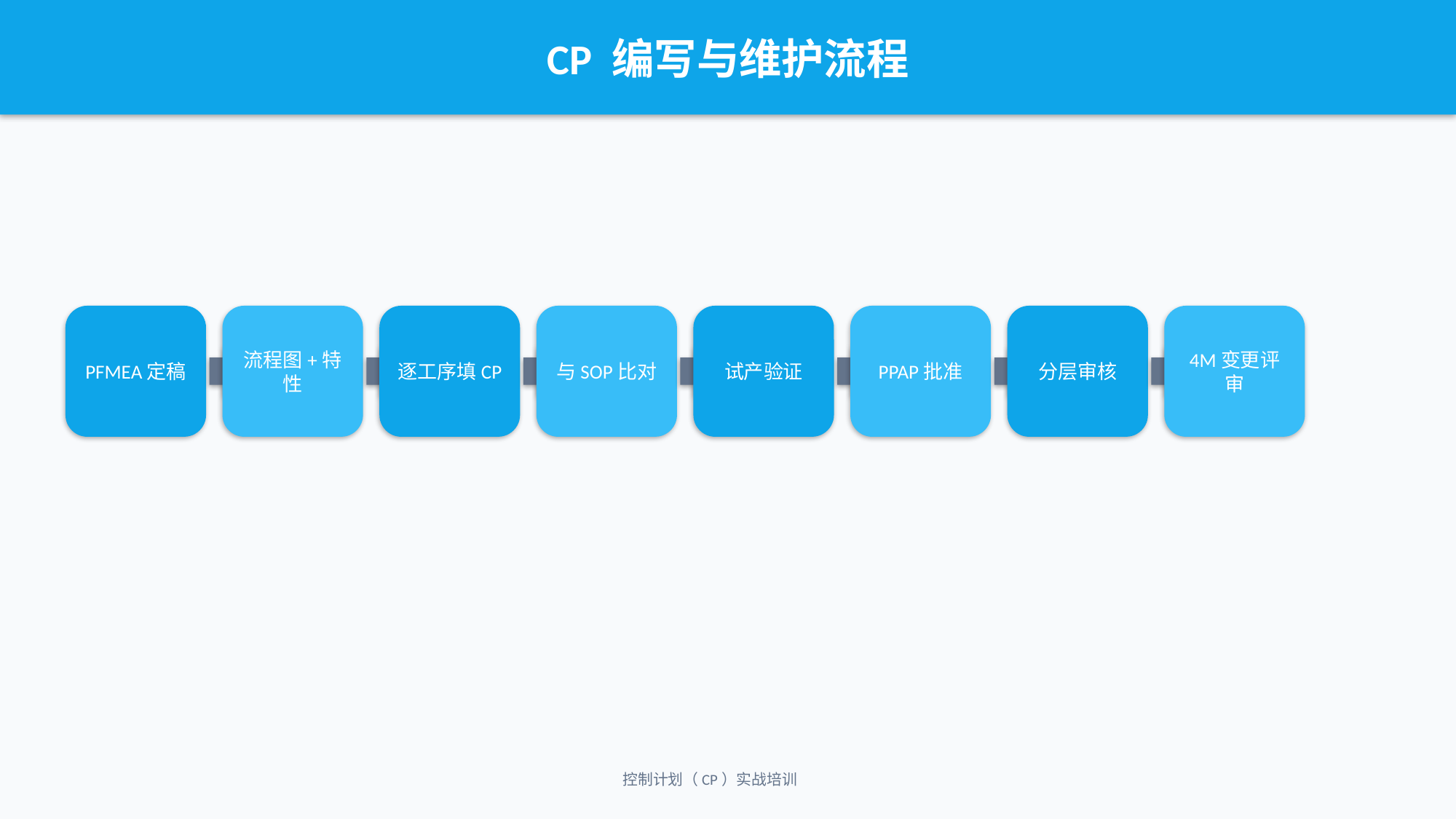

CP 编写与维护流程
PFMEA定稿
流程图+特性
逐工序填CP
与SOP比对
试产验证
PPAP批准
分层审核
4M变更评审

控制计划（CP）实战培训